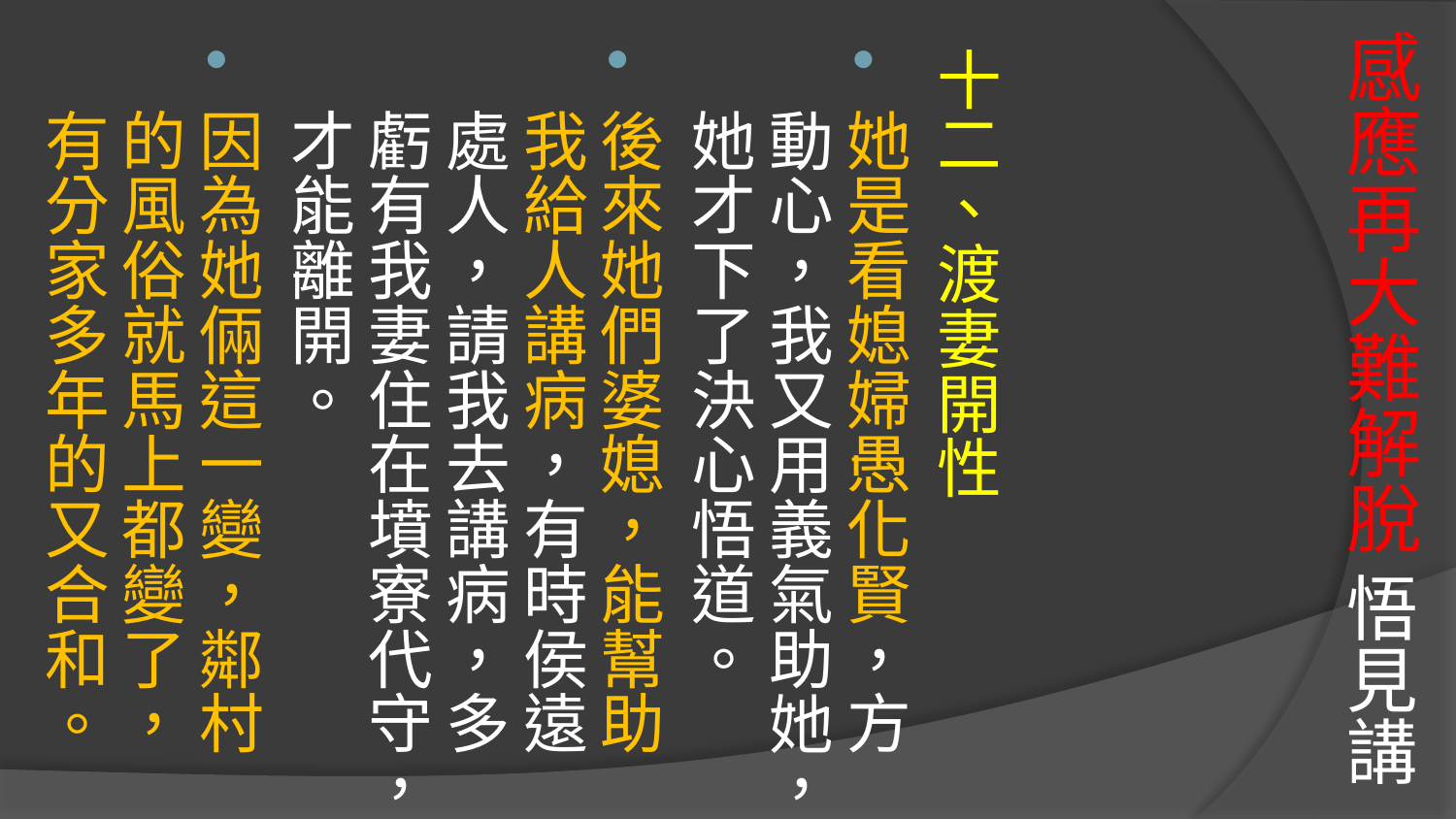

# 感應再大難解脫 悟見講
十二、渡妻開性
她是看媳婦愚化賢，方動心，我又用義氣助她，她才下了決心悟道。
後來她們婆媳，能幫助我給人講病，有時侯遠處人，請我去講病，多虧有我妻住在墳寮代守，才能離開。
因為她倆這一變，鄰村的風俗就馬上都變了，有分家多年的又合和。